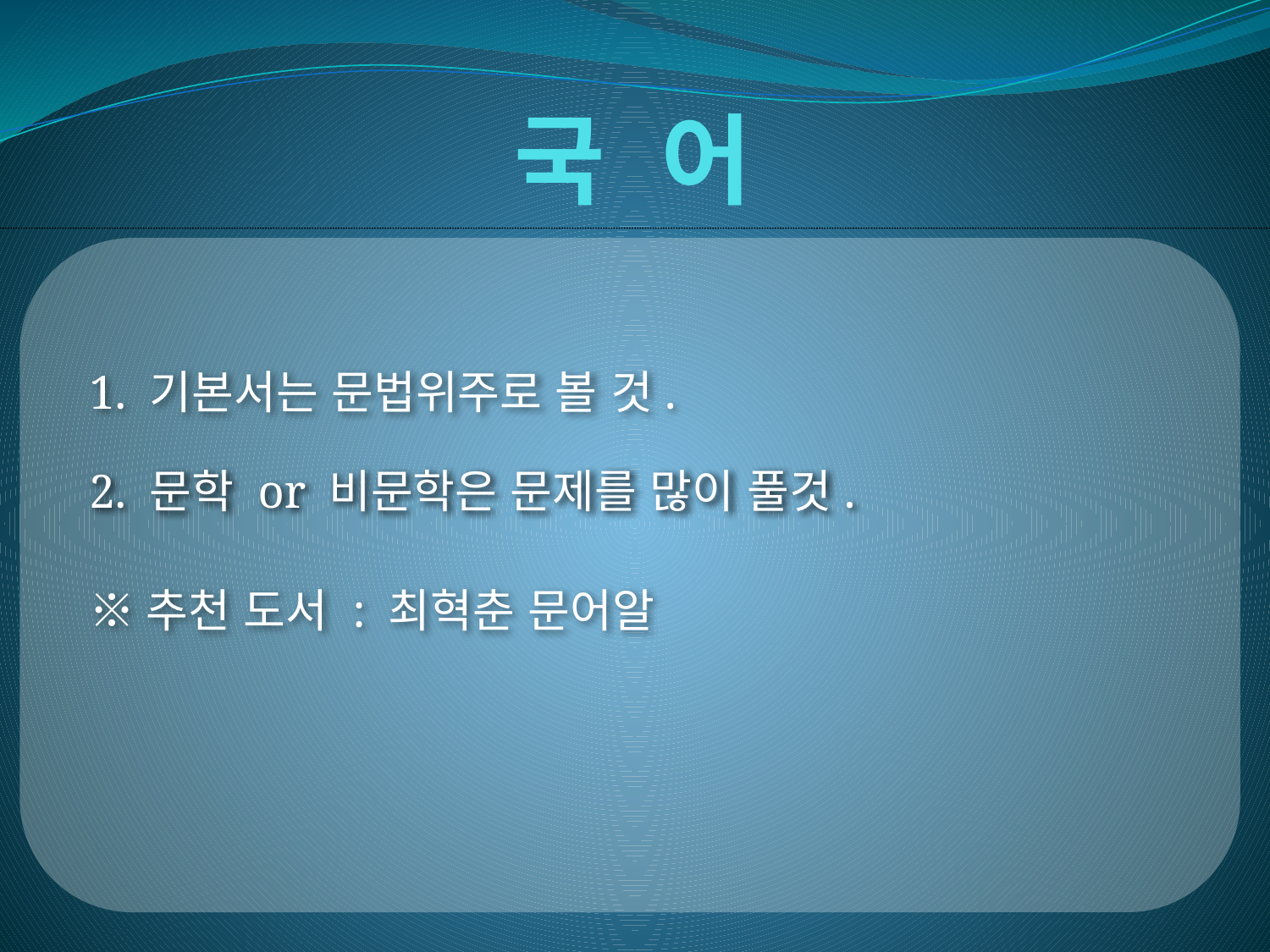

# 국  어

1. 기본서는 문법위주로 볼 것.
2. 문학 or 비문학은 문제를 많이 풀것.

※추천 도서 : 최혁춘 문어알